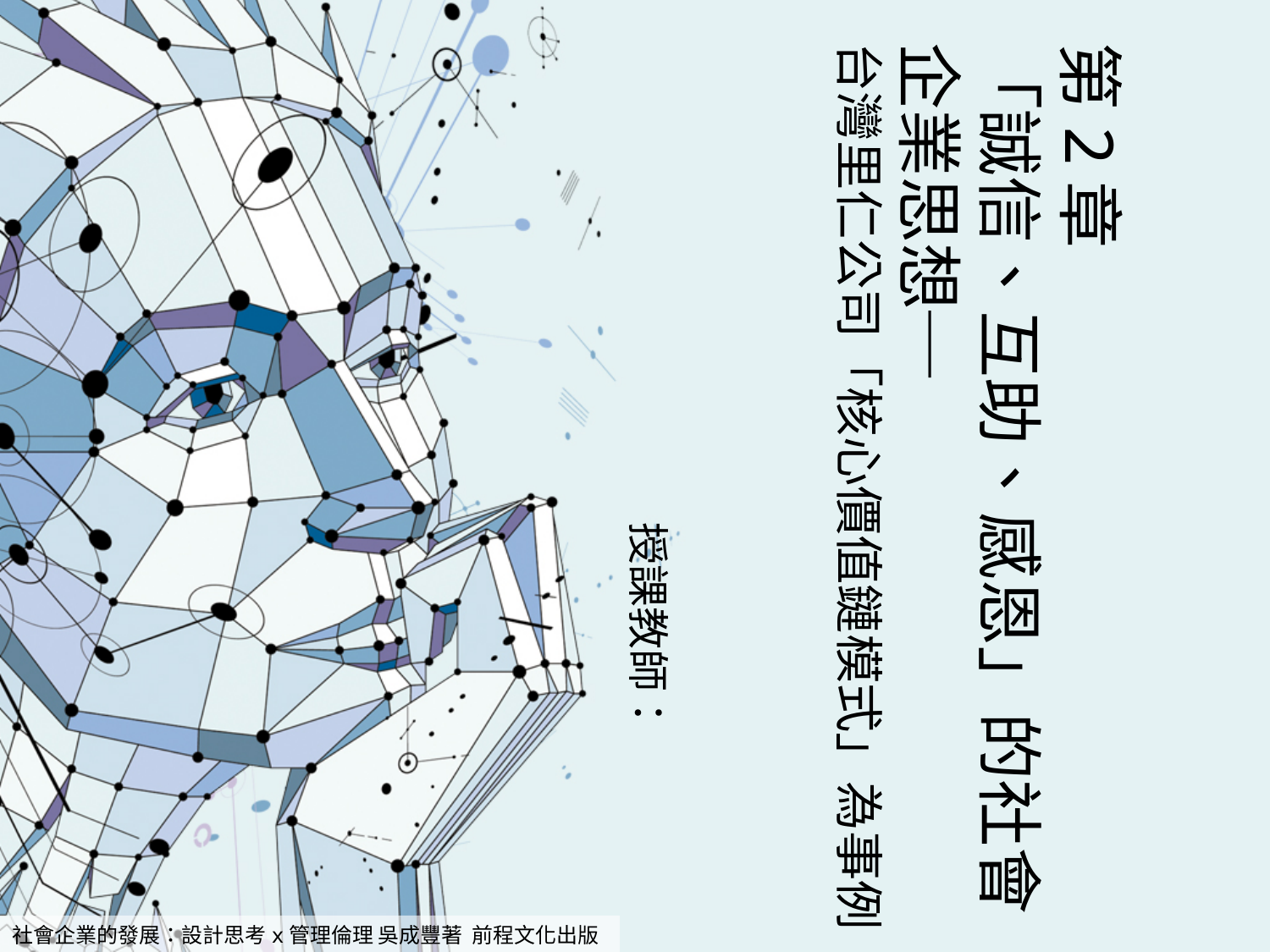

第2章
「誠信、互助、感恩」的社會企業思想─
台灣里仁公司「核心價值鏈模式」為事例
授課教師：
社會企業的發展：設計思考x管理倫理 吳成豐著  前程文化出版